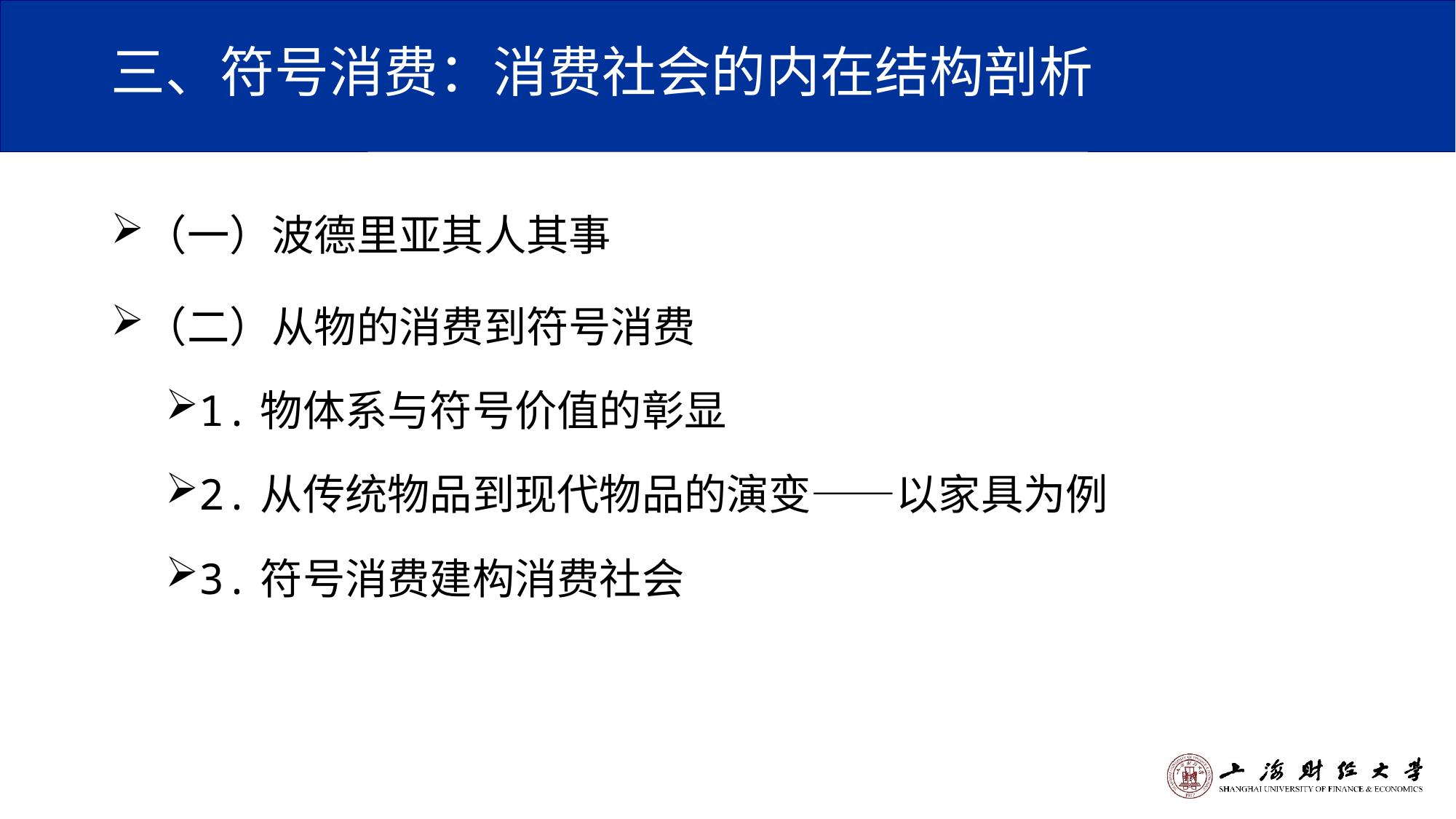

# 三、符号消费：消费社会的内在结构剖析
（一）波德里亚其人其事
（二）从物的消费到符号消费
1.物体系与符号价值的彰显
2.从传统物品到现代物品的演变——以家具为例
3.符号消费建构消费社会